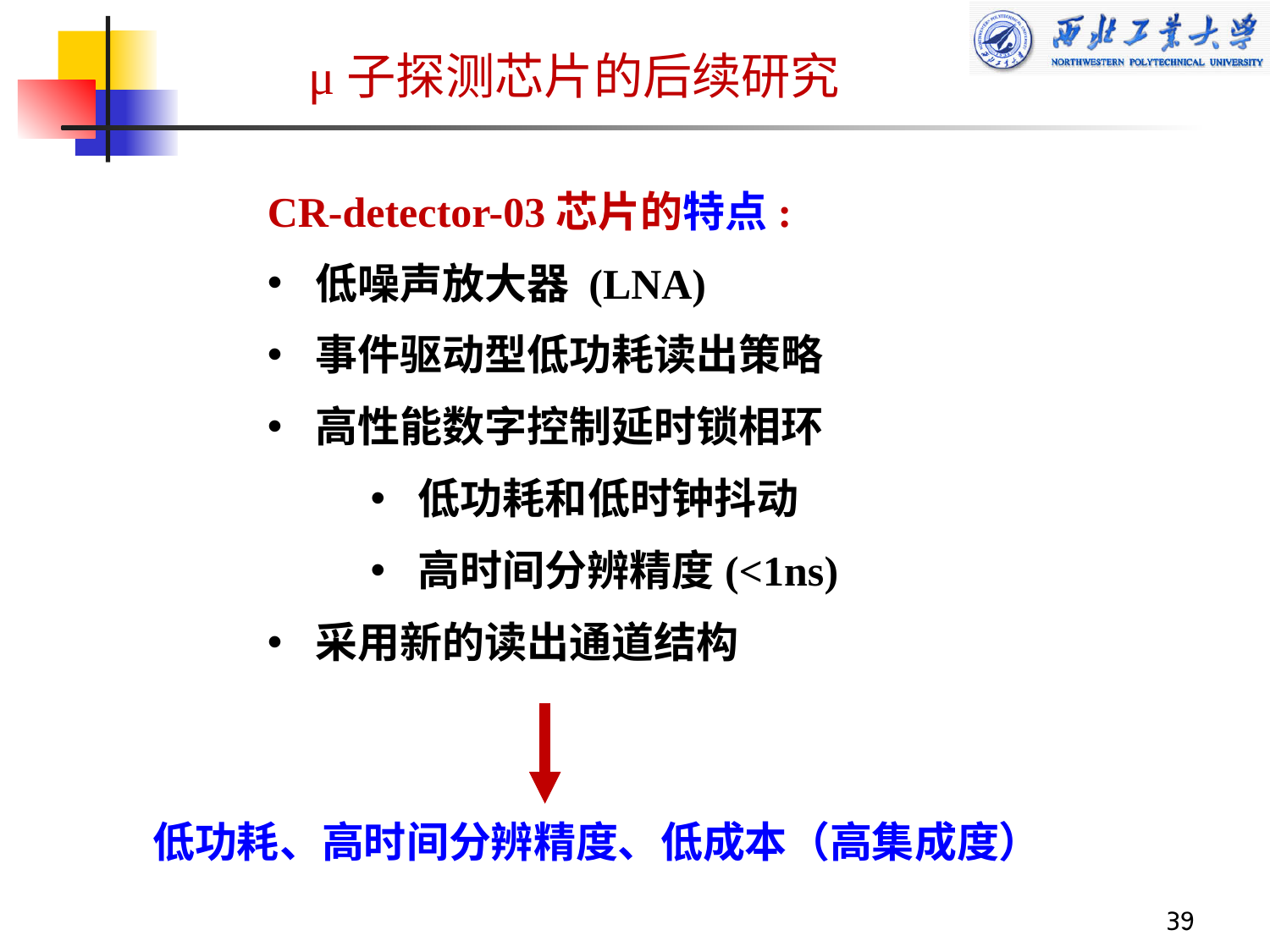

μ子探测芯片的后续研究
CR-detector-03芯片的特点:
低噪声放大器 (LNA)
事件驱动型低功耗读出策略
高性能数字控制延时锁相环
低功耗和低时钟抖动
高时间分辨精度(<1ns)
采用新的读出通道结构
低功耗、高时间分辨精度、低成本（高集成度）
39